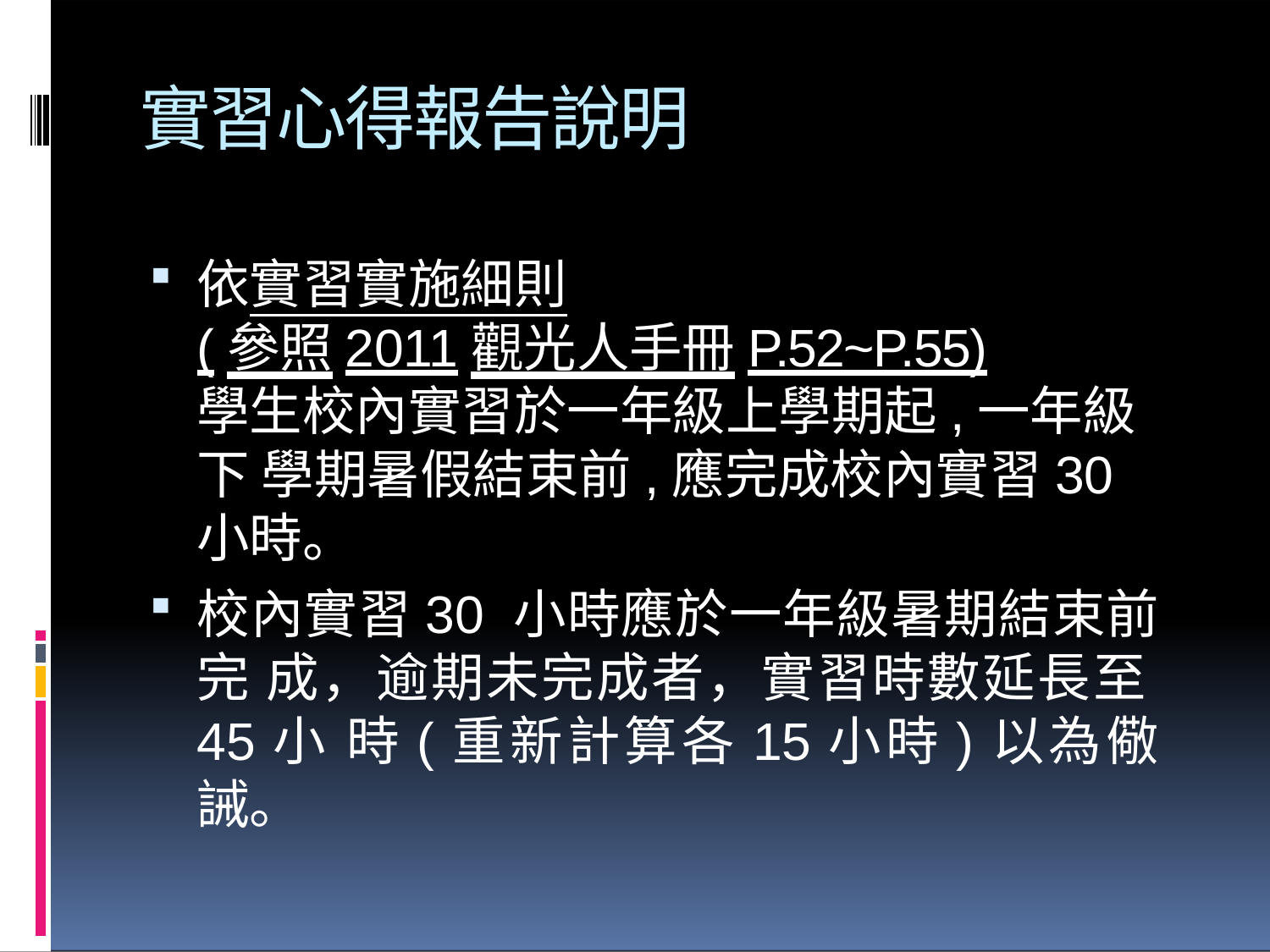

# 實習心得報告說明
依實習實施細則
(參照2011觀光人手冊P.52~P.55)
學生校內實習於一年級上學期起,一年級下 學期暑假結束前,應完成校內實習30小時。
校內實習30 小時應於一年級暑期結束前完 成，逾期未完成者，實習時數延長至45小 時(重新計算各15小時)以為儆誡。